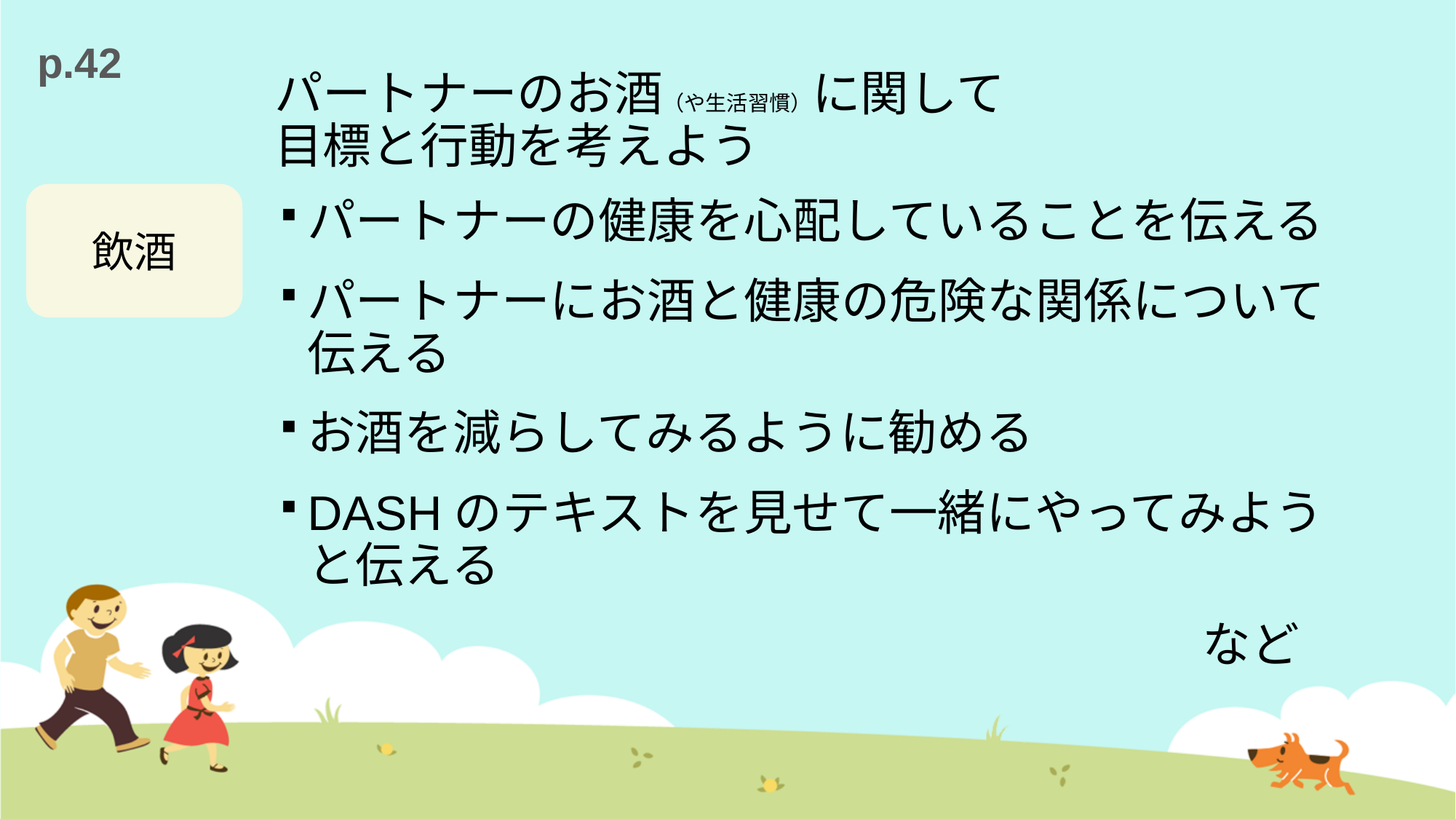

p.42
# パートナーのお酒（や生活習慣）に関して 目標と行動を考えよう
飲酒
パートナーの健康を心配していることを伝える
パートナーにお酒と健康の危険な関係について伝える
お酒を減らしてみるように勧める
DASHのテキストを見せて一緒にやってみようと伝える
　　　　　　　　　　　　　　　　　　　など